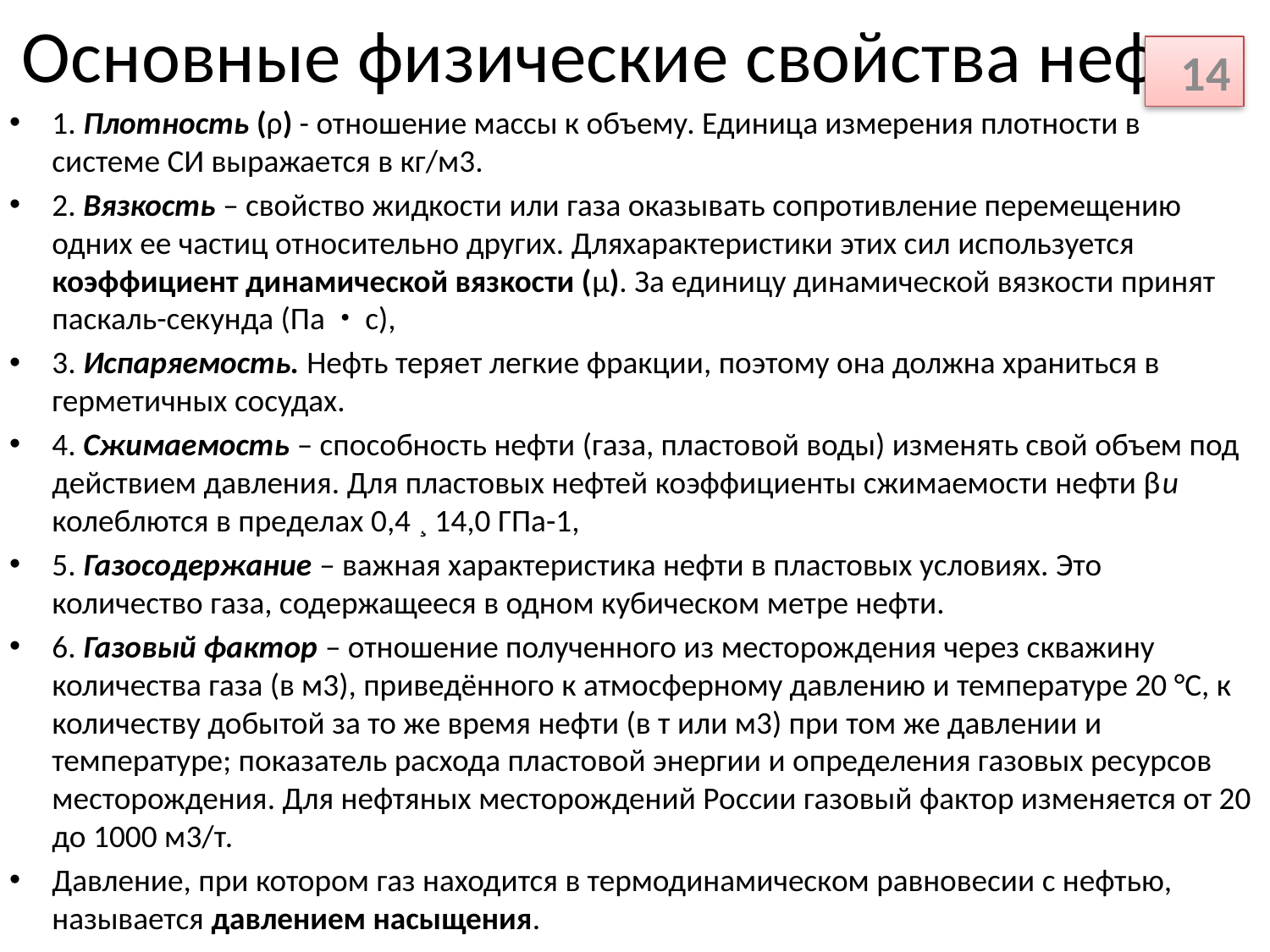

# Основные физические свойства нефти.
14
1. Плотность (ρ) - отношение массы к объему. Единица измерения плотности в системе СИ выражается в кг/м3.
2. Вязкость – свойство жидкости или газа оказывать сопротивление перемещению одних ее частиц относительно других. Дляхарактеристики этих сил используется коэффициент динамической вязкости (μ). За единицу динамической вязкости принят паскаль-секунда (Па・с),
3. Испаряемость. Нефть теряет легкие фракции, поэтому она должна храниться в герметичных сосудах.
4. Сжимаемость – способность нефти (газа, пластовой воды) изменять свой объем под действием давления. Для пластовых нефтей коэффициенты сжимаемости нефти βи колеблются в пределах 0,4 ¸ 14,0 ГПа-1,
5. Газосодержание – важная характеристика нефти в пластовых условиях. Это количество газа, содержащееся в одном кубическом метре нефти.
6. Газовый фактор – отношение полученного из месторождения через скважину количества газа (в м3), приведённого к атмосферному давлению и температуре 20 °C, к количеству добытой за то же время нефти (в т или м3) при том же давлении и температуре; показатель расхода пластовой энергии и определения газовых ресурсов месторождения. Для нефтяных месторождений России газовый фактор изменяется от 20 до 1000 м3/т.
Давление, при котором газ находится в термодинамическом равновесии с нефтью, называется давлением насыщения.